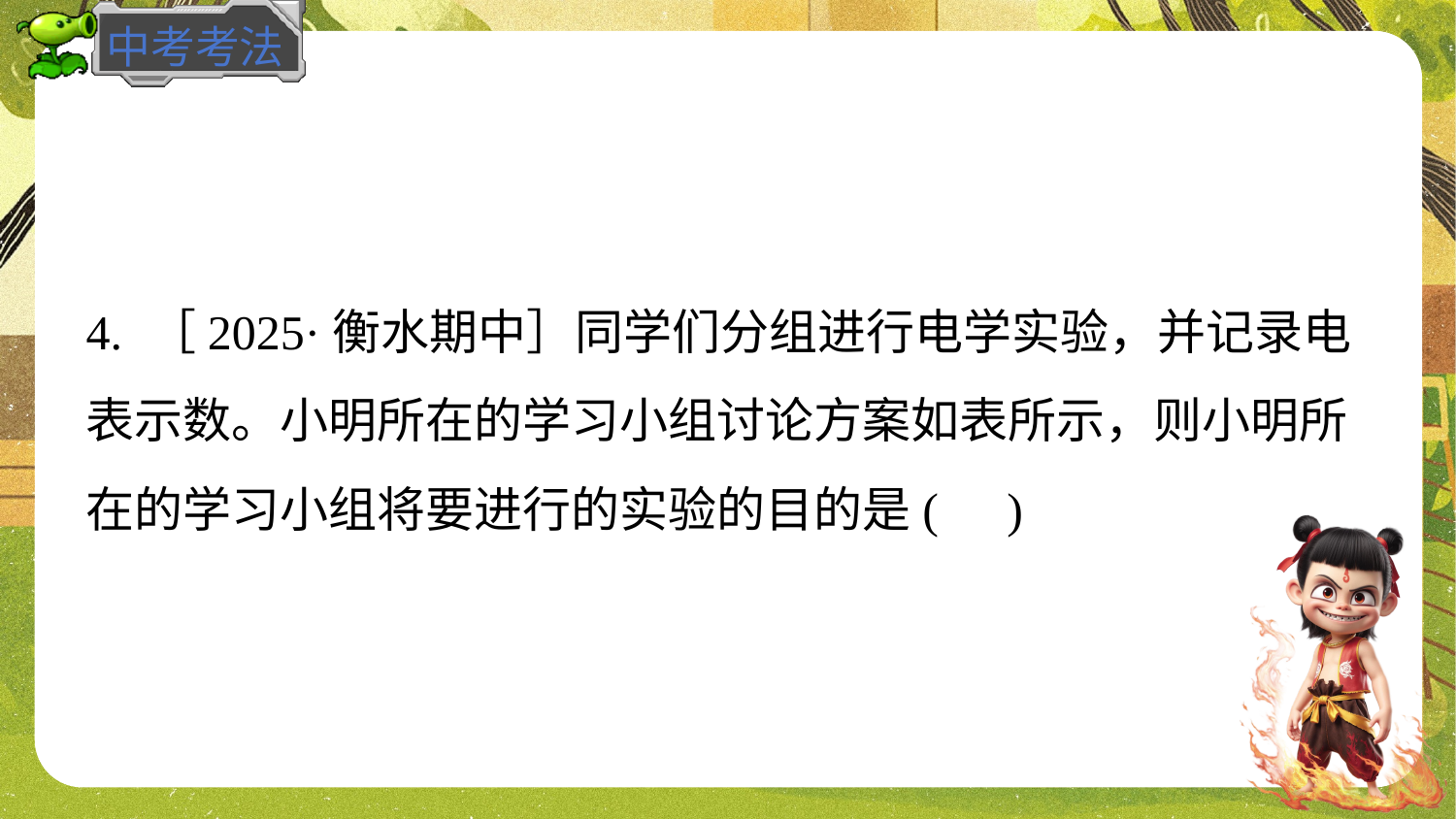

4. ［2025·衡水期中］同学们分组进行电学实验，并记录电
表示数。小明所在的学习小组讨论方案如表所示，则小明所
在的学习小组将要进行的实验的目的是(     )